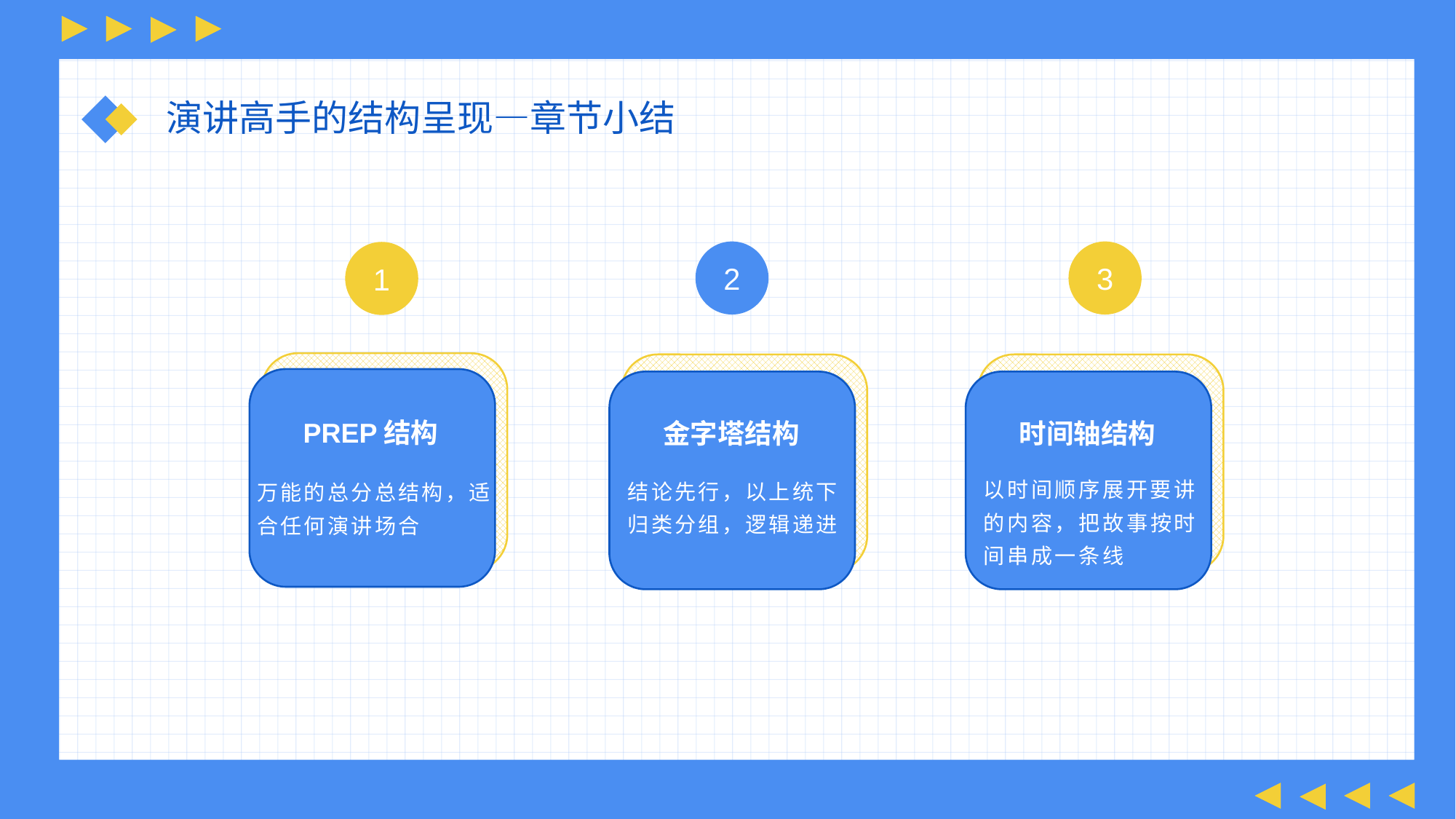

演讲高手的结构呈现—章节小结

2
3
1

PREP结构
金字塔结构
时间轴结构
以时间顺序展开要讲
的内容，把故事按时
间串成一条线
结论先行，以上统下
归类分组，逻辑递进
万能的总分总结构，适
合任何演讲场合